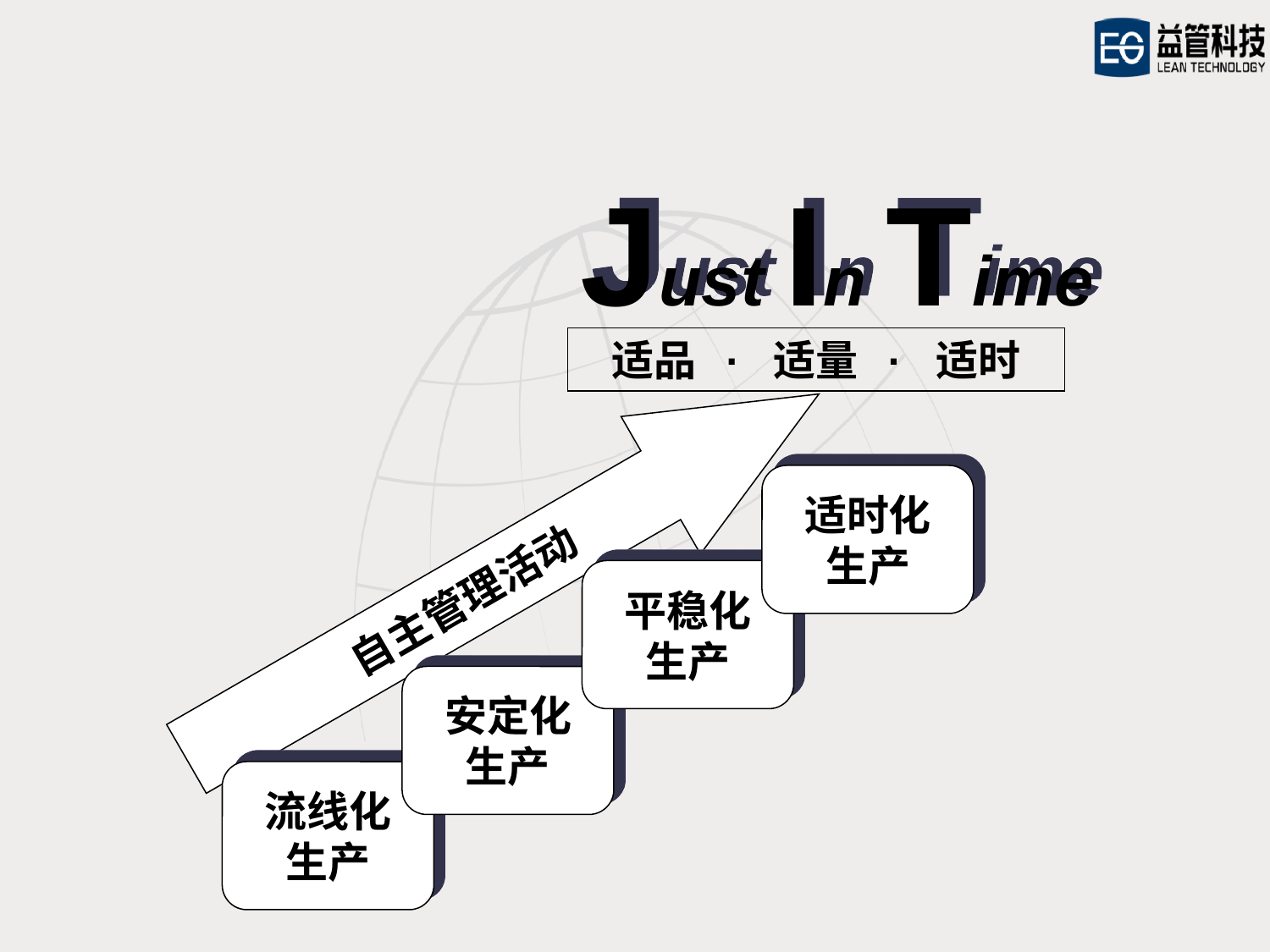

Just In Time
适品  ·  适量  ·  适时
适时化
生产
自主管理活动
平稳化
生产
安定化
生产
流线化
生产